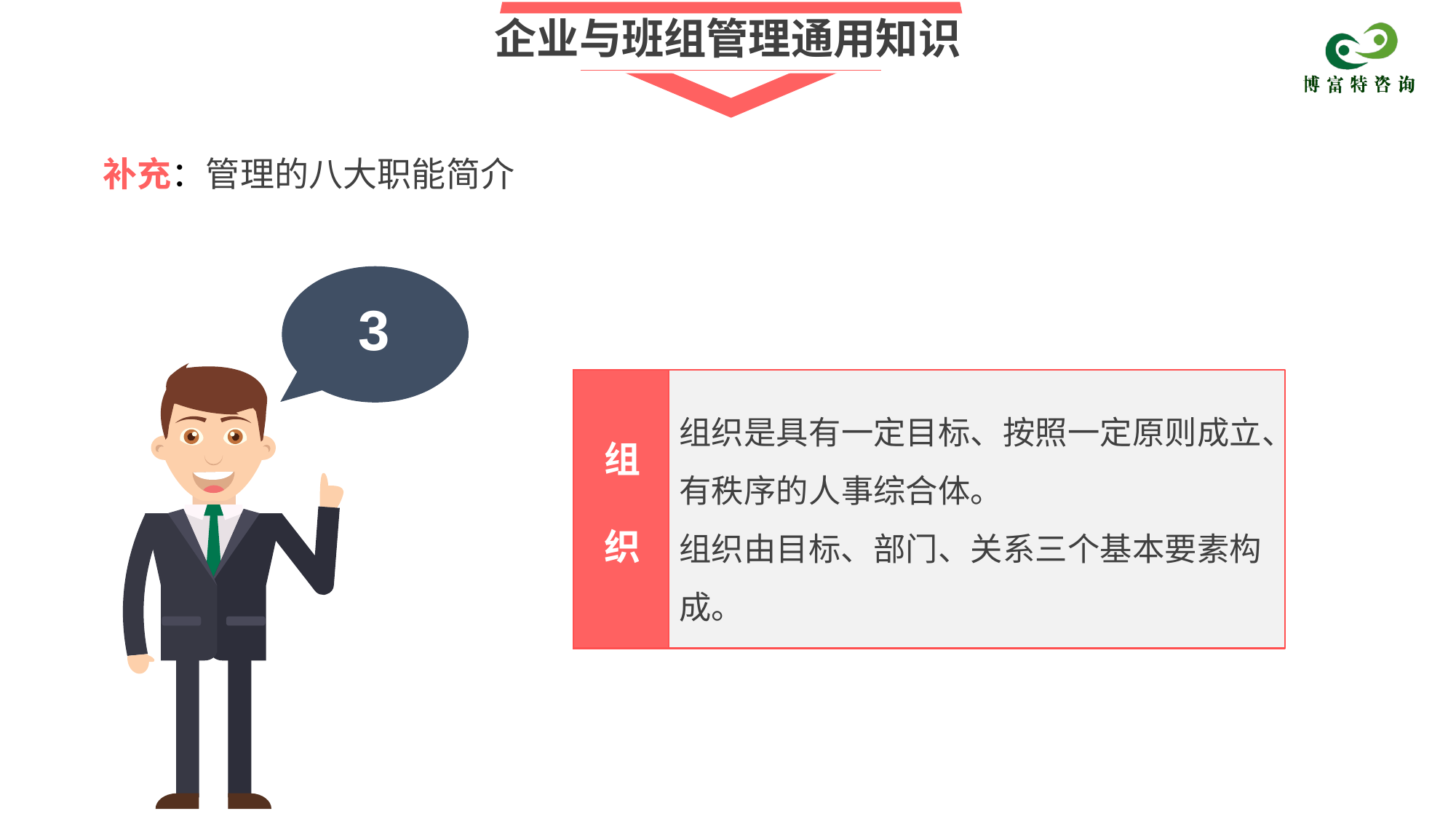

企业与班组管理通用知识
补充：管理的八大职能简介

3

组织是具有一定目标、按照一定原则成立、有秩序的人事综合体。
组织由目标、部门、关系三个基本要素构成。
组
 织
.